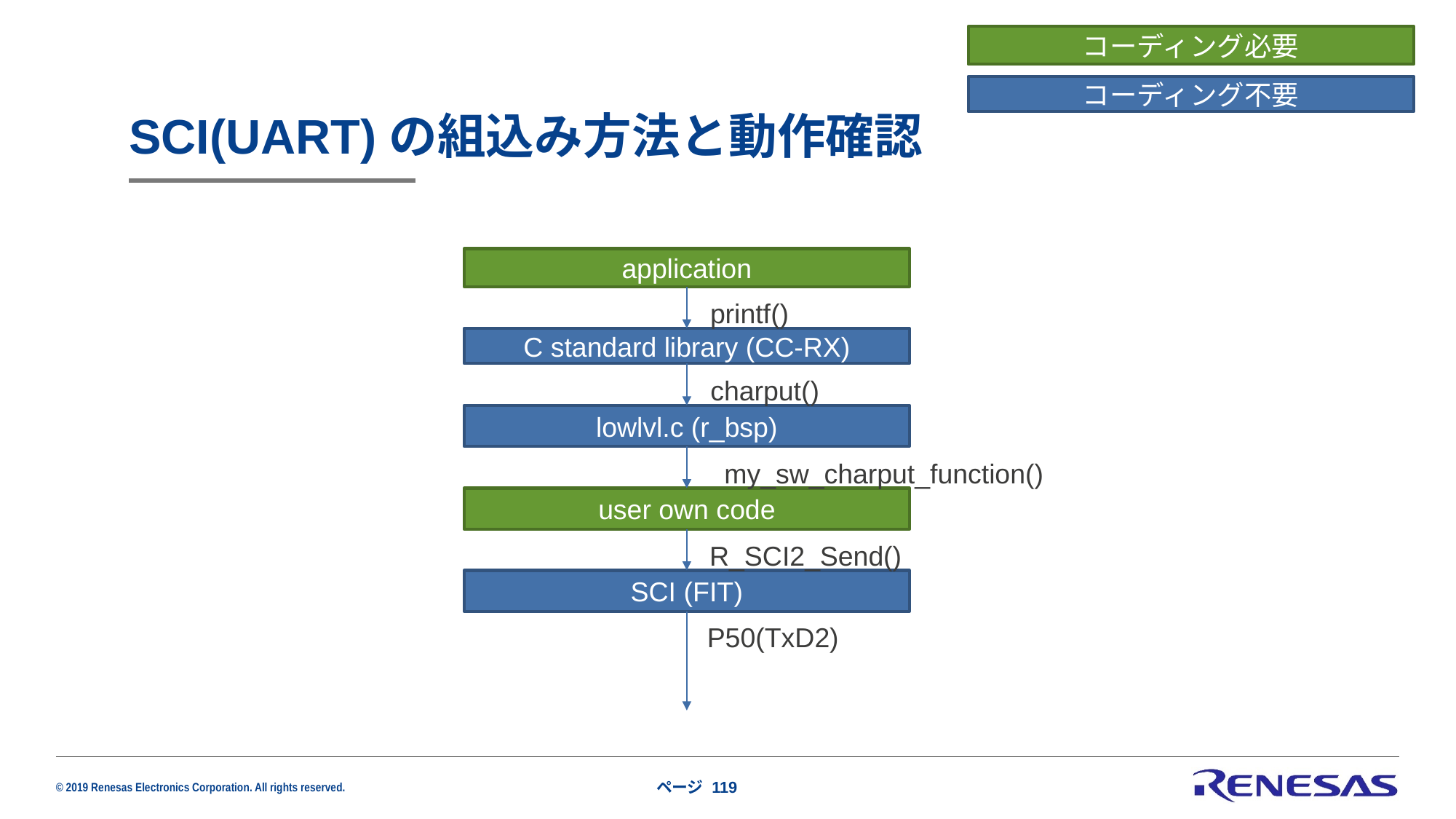

コーディング必要
コーディング不要
# SCI(UART)の組込み方法と動作確認
application
printf()
C standard library (CC-RX)
charput()
lowlvl.c (r_bsp)
my_sw_charput_function()
user own code
R_SCI2_Send()
SCI (FIT)
P50(TxD2)
ページ 119